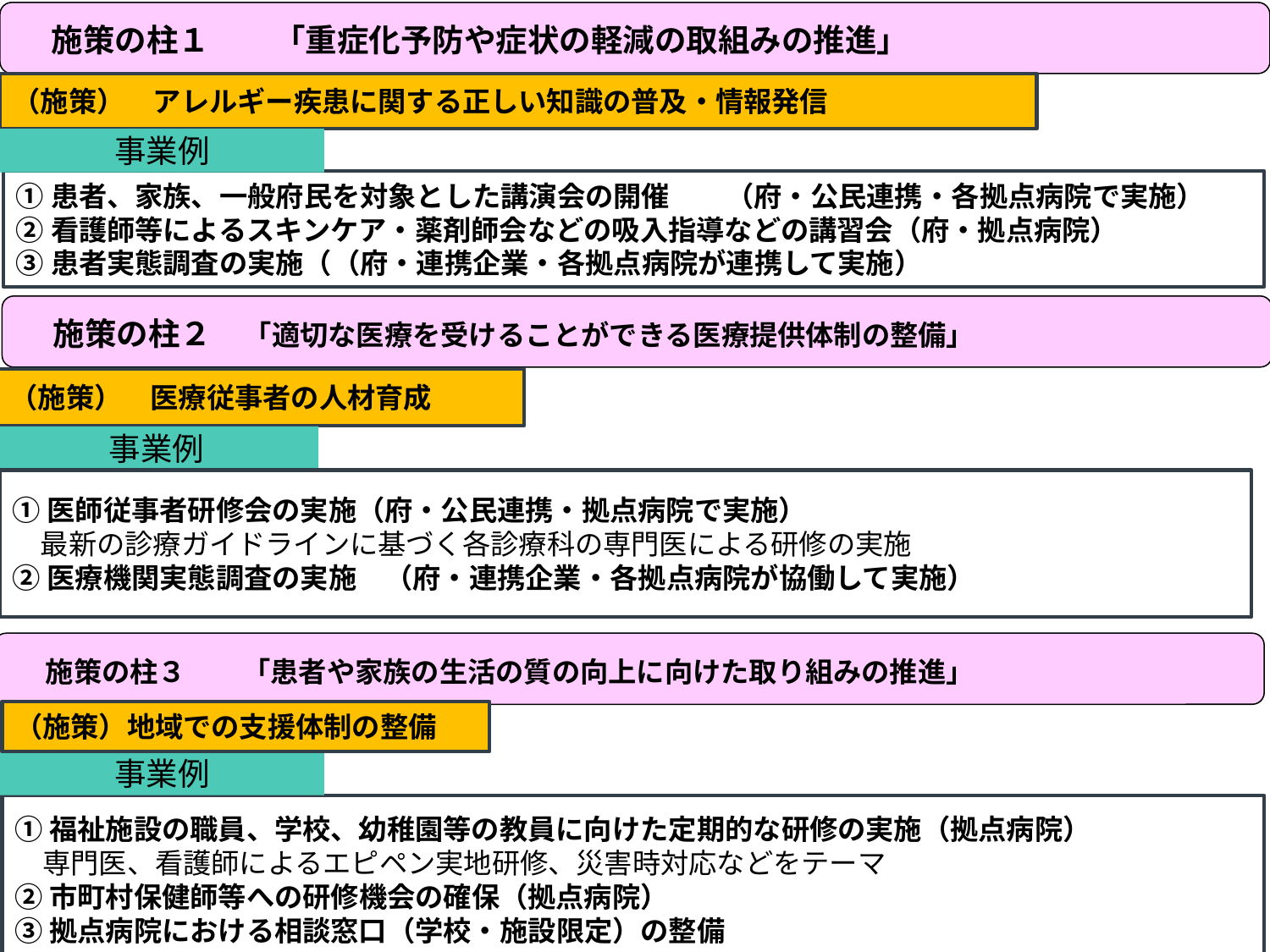

施策の柱１　　「重症化予防や症状の軽減の取組みの推進」
（施策）　アレルギー疾患に関する正しい知識の普及・情報発信
事業例
①患者、家族、一般府民を対象とした講演会の開催　　（府・公民連携・各拠点病院で実施）
②看護師等によるスキンケア・薬剤師会などの吸入指導などの講習会（府・拠点病院）
③患者実態調査の実施（（府・連携企業・各拠点病院が連携して実施）
　施策の柱２　「適切な医療を受けることができる医療提供体制の整備」
（施策）　医療従事者の人材育成
事業例
①医師従事者研修会の実施（府・公民連携・拠点病院で実施）
　最新の診療ガイドラインに基づく各診療科の専門医による研修の実施
②医療機関実態調査の実施　（府・連携企業・各拠点病院が協働して実施）
　施策の柱３　　「患者や家族の生活の質の向上に向けた取り組みの推進」
（施策）地域での支援体制の整備
事業例

①福祉施設の職員、学校、幼稚園等の教員に向けた定期的な研修の実施（拠点病院）
　専門医、看護師によるエピペン実地研修、災害時対応などをテーマ
②市町村保健師等への研修機会の確保（拠点病院）
③拠点病院における相談窓口（学校・施設限定）の整備